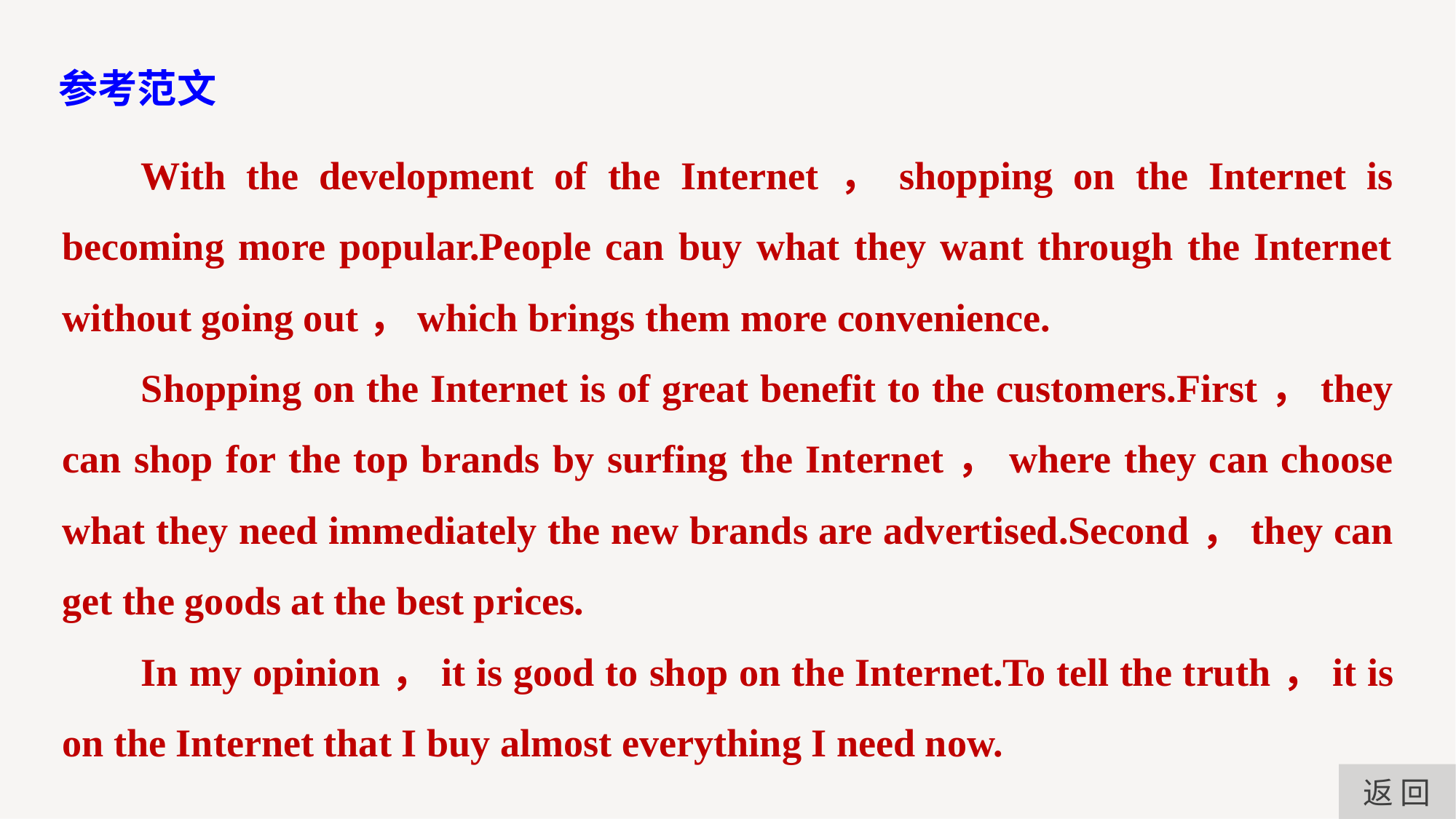

参考范文
With the development of the Internet，shopping on the Internet is becoming more popular.People can buy what they want through the Internet without going out，which brings them more convenience.
Shopping on the Internet is of great benefit to the customers.First，they can shop for the top brands by surfing the Internet，where they can choose what they need immediately the new brands are advertised.Second，they can get the goods at the best prices.
In my opinion，it is good to shop on the Internet.To tell the truth，it is on the Internet that I buy almost everything I need now.

返 回